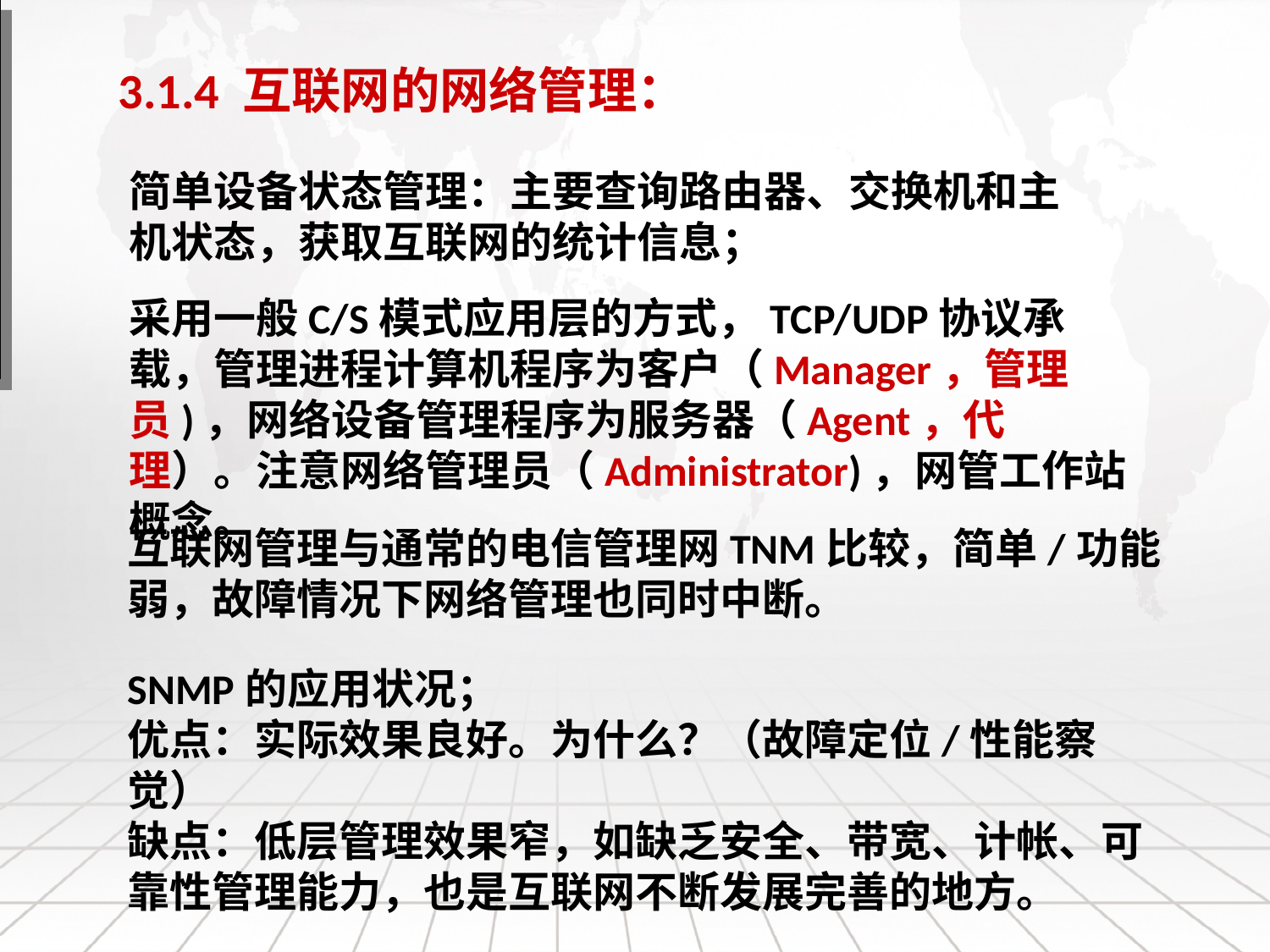

为什么简单但效果良好呢？
1、当设备故障时，协议层都瘫痪，尽管网管失效，但故障源定位容易。2、尽管网管在普通应用层，但网络延时大时， Manager也能马上察觉到。

3.1.4 互联网的网络管理：
简单设备状态管理：主要查询路由器、交换机和主机状态，获取互联网的统计信息；
采用一般C/S模式应用层的方式，TCP/UDP协议承载，管理进程计算机程序为客户（Manager，管理员)，网络设备管理程序为服务器（Agent，代理）。注意网络管理员（Administrator)，网管工作站概念。
互联网管理与通常的电信管理网TNM比较，简单/功能弱，故障情况下网络管理也同时中断。
SNMP的应用状况；
优点：实际效果良好。为什么？（故障定位/性能察觉）
缺点：低层管理效果窄，如缺乏安全、带宽、计帐、可靠性管理能力，也是互联网不断发展完善的地方。